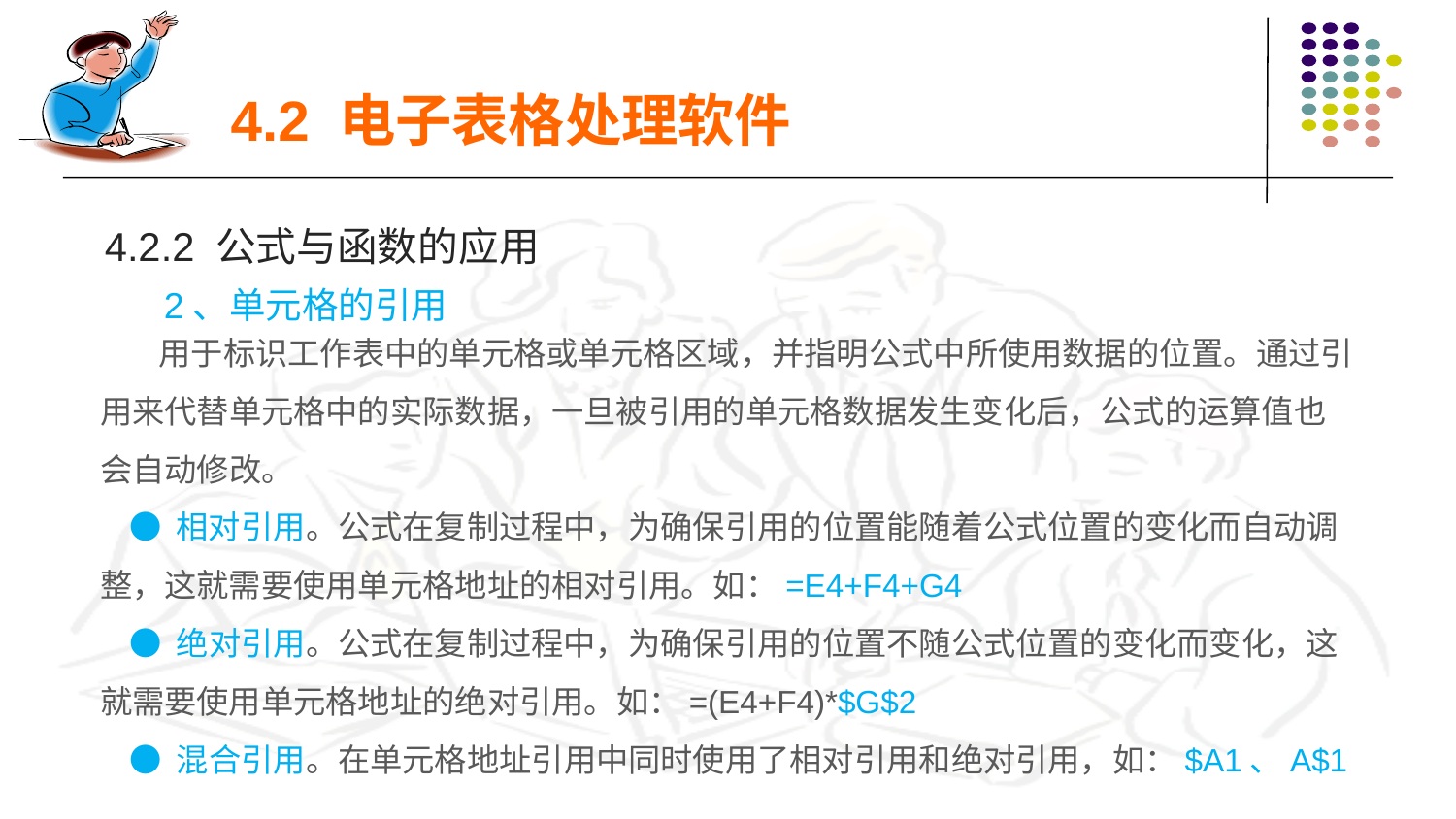

4.2 电子表格处理软件
4.2.2 公式与函数的应用
    2、单元格的引用
       用于标识工作表中的单元格或单元格区域，并指明公式中所使用数据的位置。通过引用来代替单元格中的实际数据，一旦被引用的单元格数据发生变化后，公式的运算值也会自动修改。
    ● 相对引用。公式在复制过程中，为确保引用的位置能随着公式位置的变化而自动调整，这就需要使用单元格地址的相对引用。如：=E4+F4+G4
    ● 绝对引用。公式在复制过程中，为确保引用的位置不随公式位置的变化而变化，这就需要使用单元格地址的绝对引用。如：=(E4+F4)*$G$2
    ● 混合引用。在单元格地址引用中同时使用了相对引用和绝对引用，如：$A1、A$1